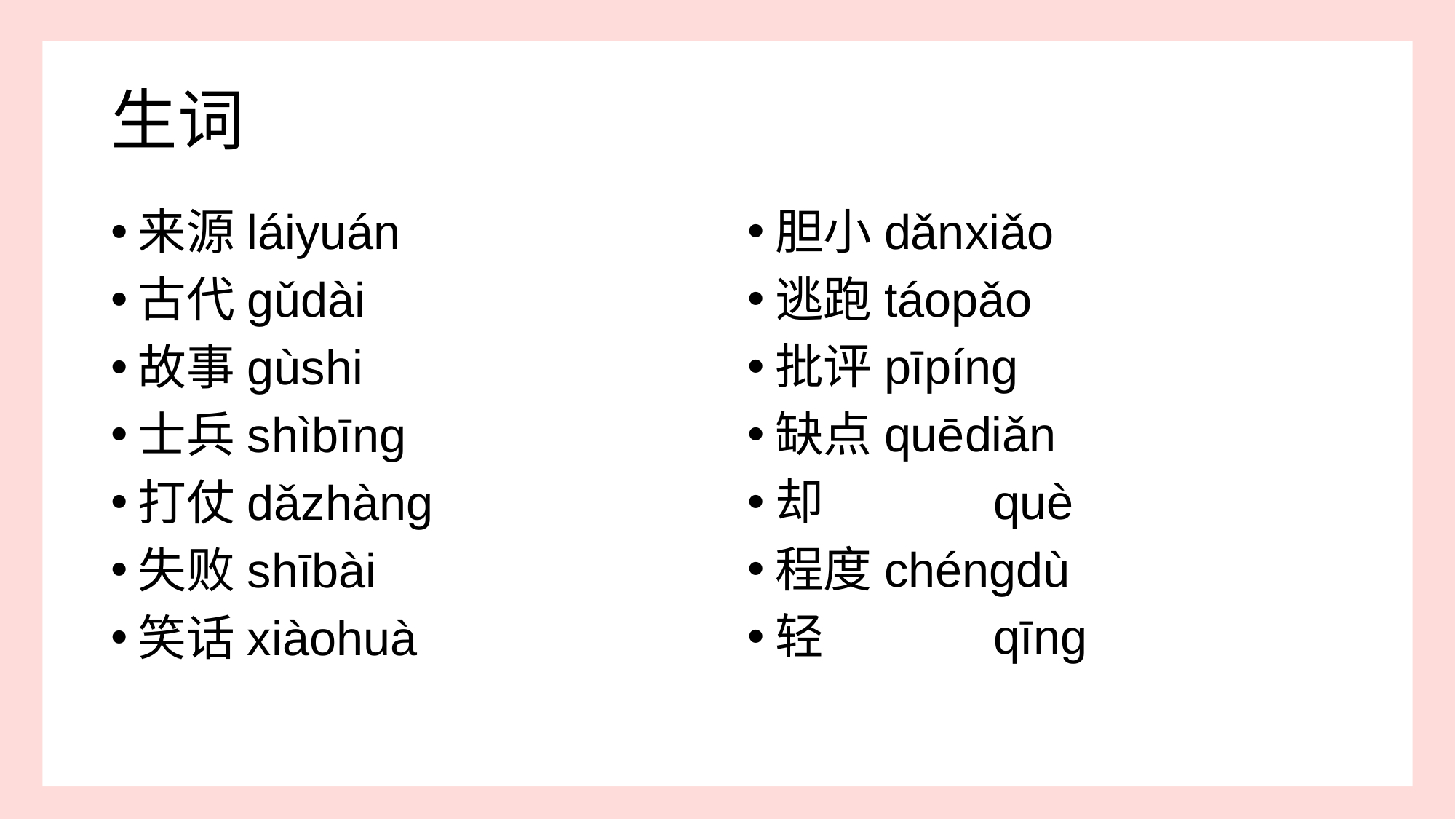

# 生词
胆小	dǎnxiǎo
逃跑	táopǎo
批评	pīpíng
缺点	quēdiǎn
却		què
程度	chéngdù
轻		qīng

来源	láiyuán
古代	gǔdài
故事	gùshi
士兵	shìbīng
打仗	dǎzhàng
失败	shībài
笑话	xiàohuà